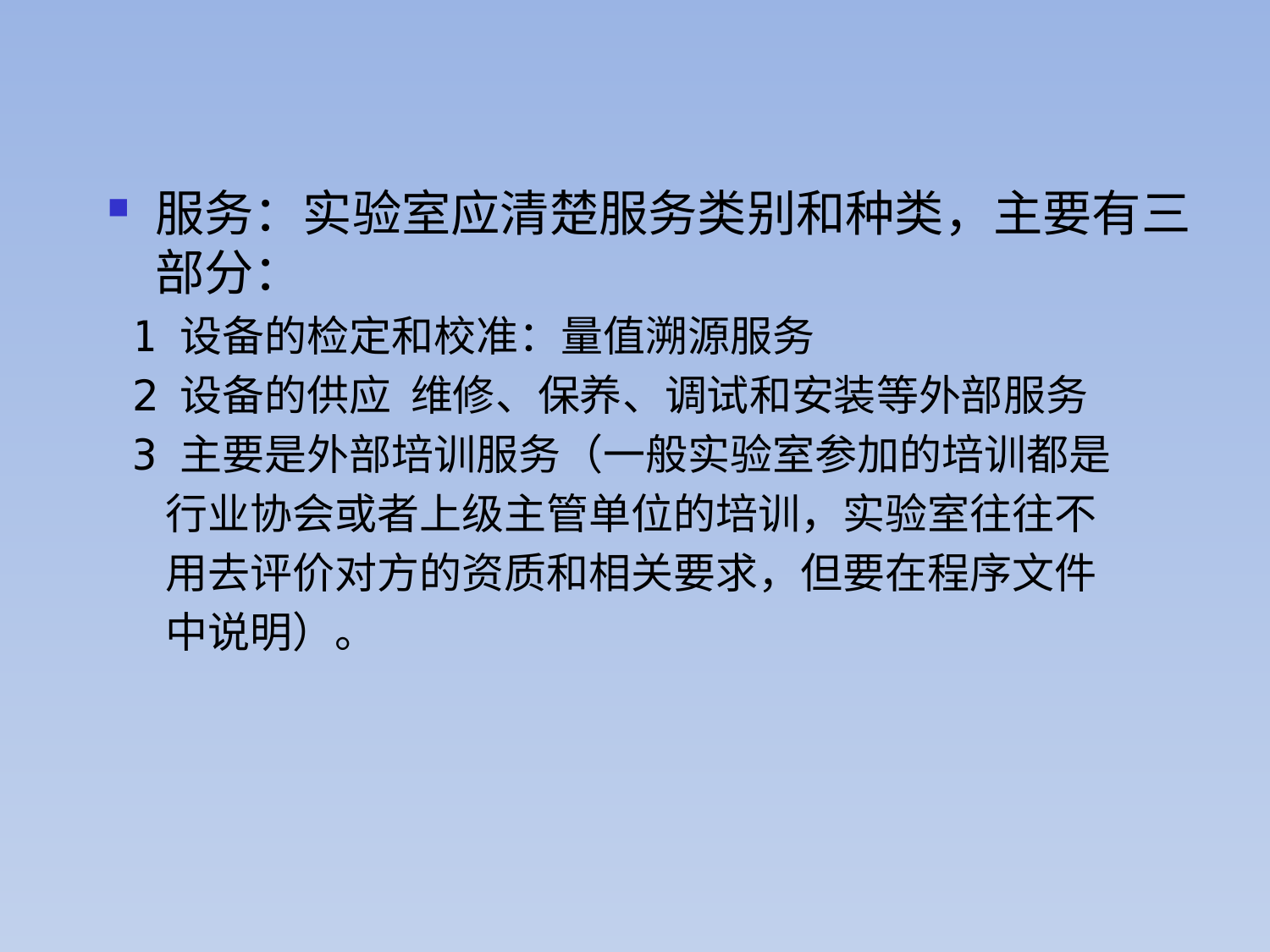

服务：实验室应清楚服务类别和种类，主要有三部分：
  1 设备的检定和校准：量值溯源服务
  2 设备的供应  维修、保养、调试和安装等外部服务
  3 主要是外部培训服务（一般实验室参加的培训都是
     行业协会或者上级主管单位的培训，实验室往往不
     用去评价对方的资质和相关要求，但要在程序文件
     中说明）。